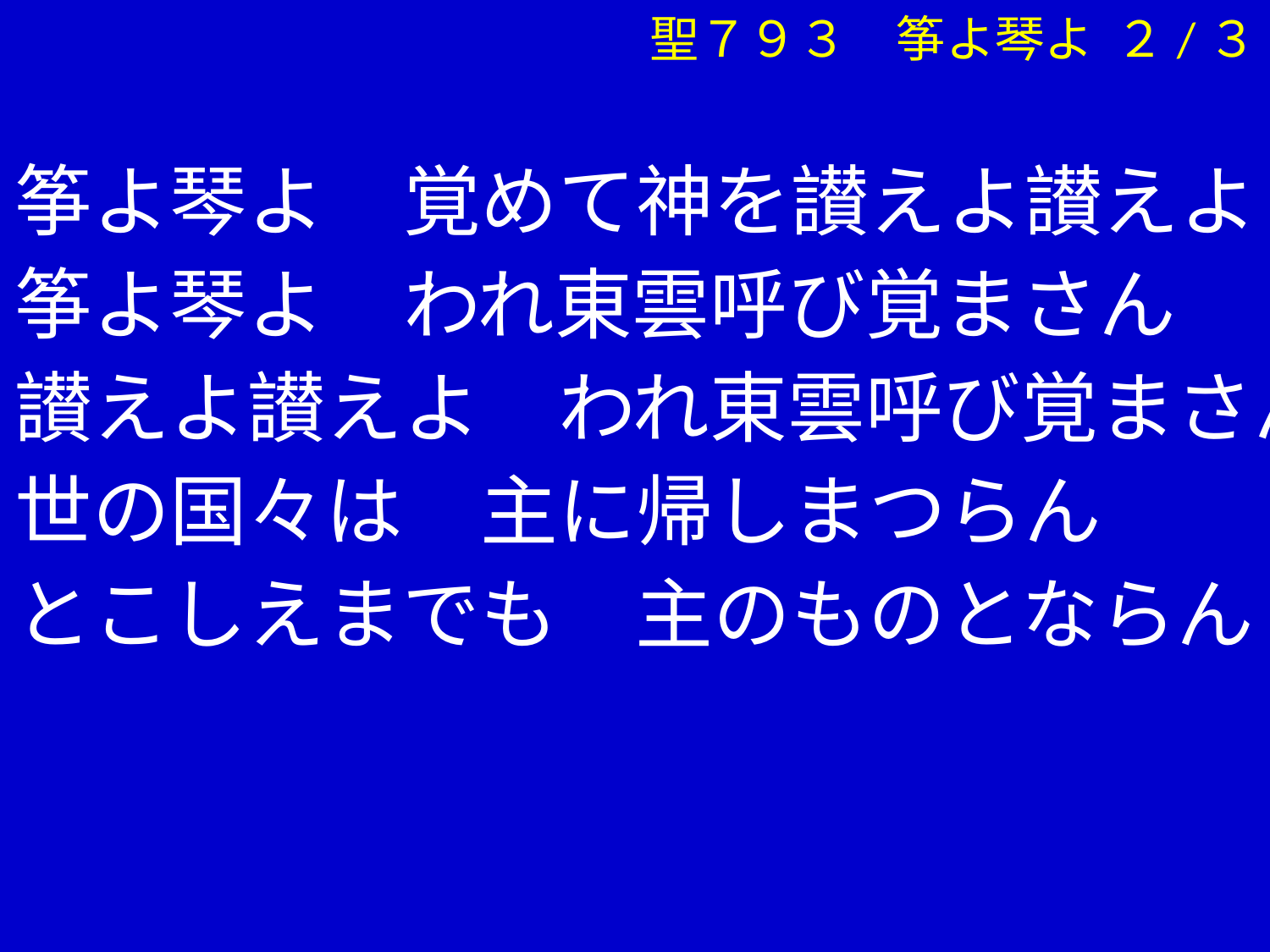

聖７９３　筝よ琴よ  ２/３

　 筝よ琴よ　覚めて神を讃えよ讃えよ
　 筝よ琴よ　われ東雲呼び覚まさん
　 讃えよ讃えよ　われ東雲呼び覚まさん
　 世の国々は　主に帰しまつらん
　 とこしえまでも　主のものとならん